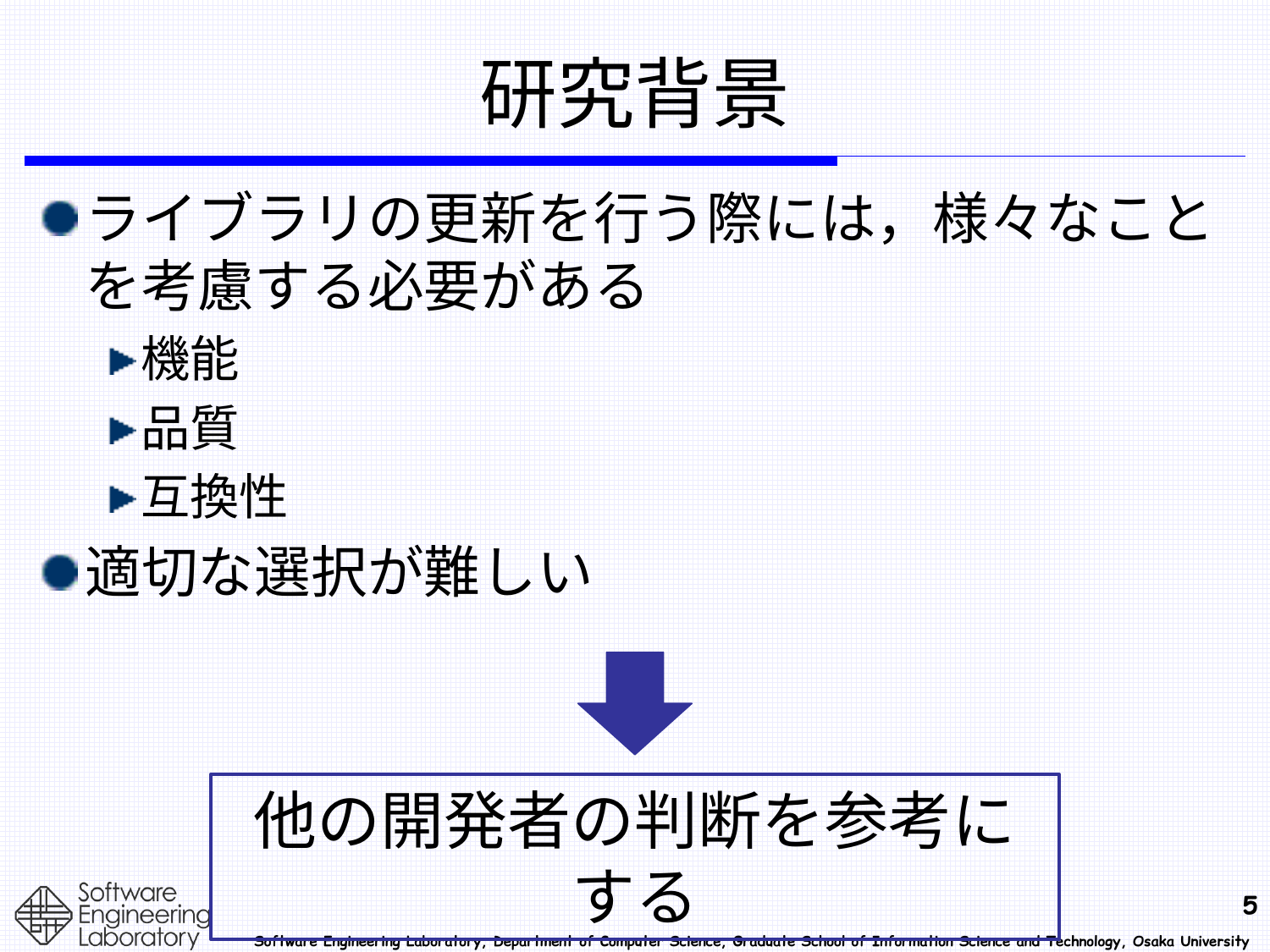

# 研究背景
ライブラリの更新を行う際には，様々なことを考慮する必要がある
機能
品質
互換性
適切な選択が難しい

他の開発者の判断を参考にする